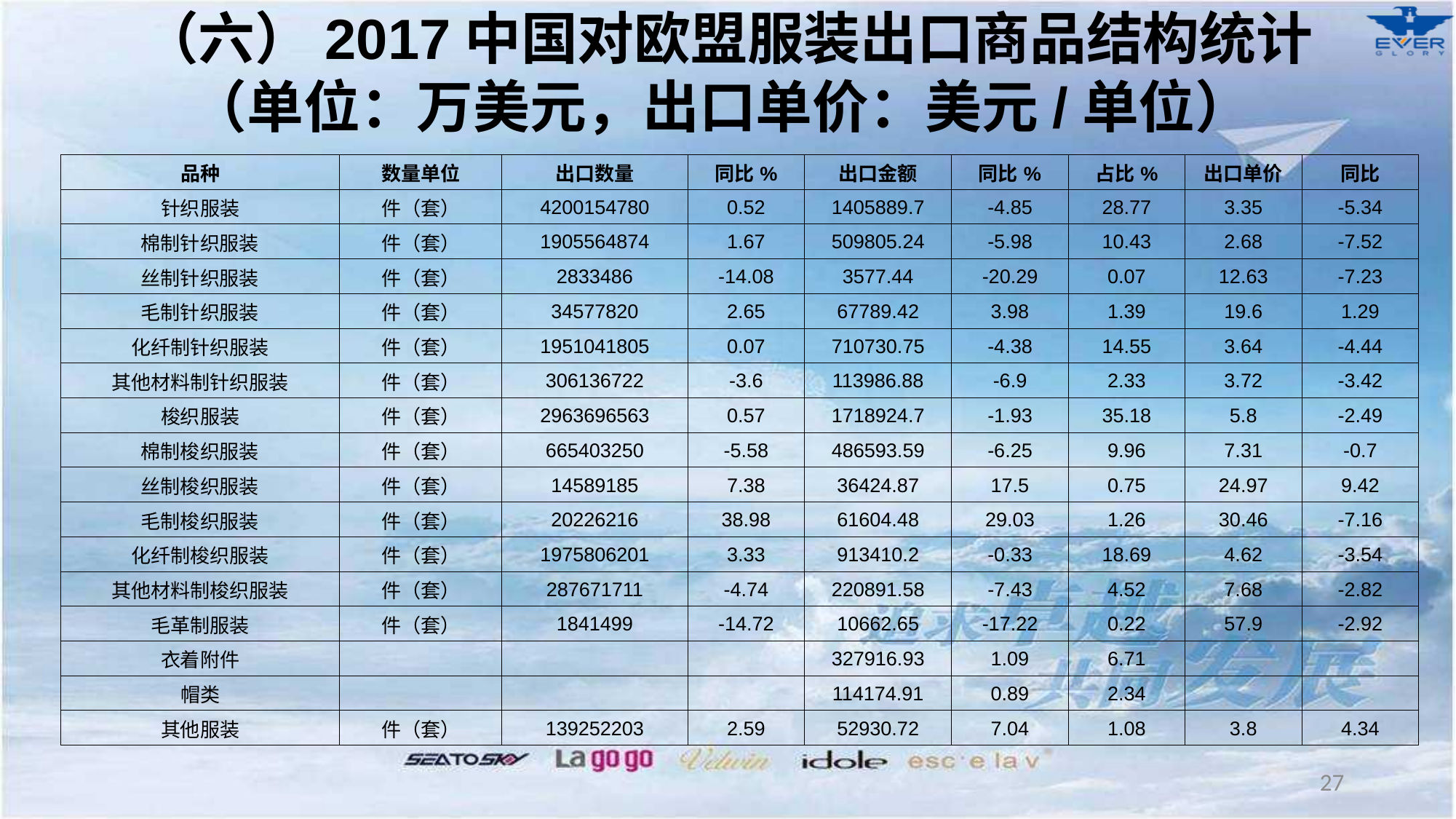

（六）2017中国对欧盟服装出口商品结构统计
（单位：万美元，出口单价：美元/单位）
| 品种 | 数量单位 | 出口数量 | 同比% | 出口金额 | 同比% | 占比% | 出口单价 | 同比 |
| --- | --- | --- | --- | --- | --- | --- | --- | --- |
| 针织服装 | 件（套） | 4200154780 | 0.52 | 1405889.7 | -4.85 | 28.77 | 3.35 | -5.34 |
| 棉制针织服装 | 件（套） | 1905564874 | 1.67 | 509805.24 | -5.98 | 10.43 | 2.68 | -7.52 |
| 丝制针织服装 | 件（套） | 2833486 | -14.08 | 3577.44 | -20.29 | 0.07 | 12.63 | -7.23 |
| 毛制针织服装 | 件（套） | 34577820 | 2.65 | 67789.42 | 3.98 | 1.39 | 19.6 | 1.29 |
| 化纤制针织服装 | 件（套） | 1951041805 | 0.07 | 710730.75 | -4.38 | 14.55 | 3.64 | -4.44 |
| 其他材料制针织服装 | 件（套） | 306136722 | -3.6 | 113986.88 | -6.9 | 2.33 | 3.72 | -3.42 |
| 梭织服装 | 件（套） | 2963696563 | 0.57 | 1718924.7 | -1.93 | 35.18 | 5.8 | -2.49 |
| 棉制梭织服装 | 件（套） | 665403250 | -5.58 | 486593.59 | -6.25 | 9.96 | 7.31 | -0.7 |
| 丝制梭织服装 | 件（套） | 14589185 | 7.38 | 36424.87 | 17.5 | 0.75 | 24.97 | 9.42 |
| 毛制梭织服装 | 件（套） | 20226216 | 38.98 | 61604.48 | 29.03 | 1.26 | 30.46 | -7.16 |
| 化纤制梭织服装 | 件（套） | 1975806201 | 3.33 | 913410.2 | -0.33 | 18.69 | 4.62 | -3.54 |
| 其他材料制梭织服装 | 件（套） | 287671711 | -4.74 | 220891.58 | -7.43 | 4.52 | 7.68 | -2.82 |
| 毛革制服装 | 件（套） | 1841499 | -14.72 | 10662.65 | -17.22 | 0.22 | 57.9 | -2.92 |
| 衣着附件 |  |  |  | 327916.93 | 1.09 | 6.71 |  |  |
| 帽类 |  |  |  | 114174.91 | 0.89 | 2.34 |  |  |
| 其他服装 | 件（套） | 139252203 | 2.59 | 52930.72 | 7.04 | 1.08 | 3.8 | 4.34 |
27